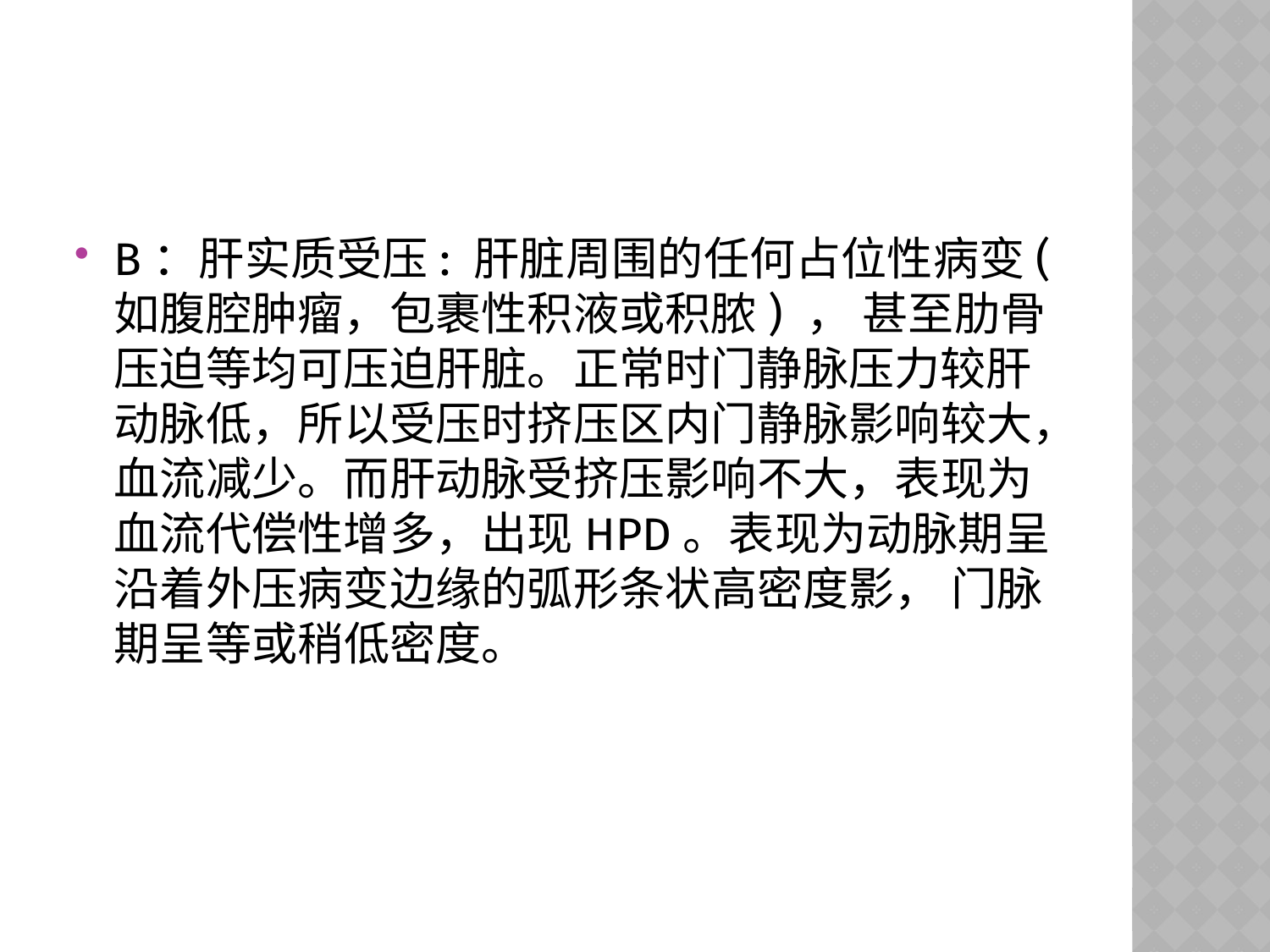

B：肝实质受压: 肝脏周围的任何占位性病变( 如腹腔肿瘤，包裹性积液或积脓) ， 甚至肋骨压迫等均可压迫肝脏。正常时门静脉压力较肝动脉低，所以受压时挤压区内门静脉影响较大，血流减少。而肝动脉受挤压影响不大，表现为血流代偿性增多，出现HPD。表现为动脉期呈沿着外压病变边缘的弧形条状高密度影， 门脉期呈等或稍低密度。